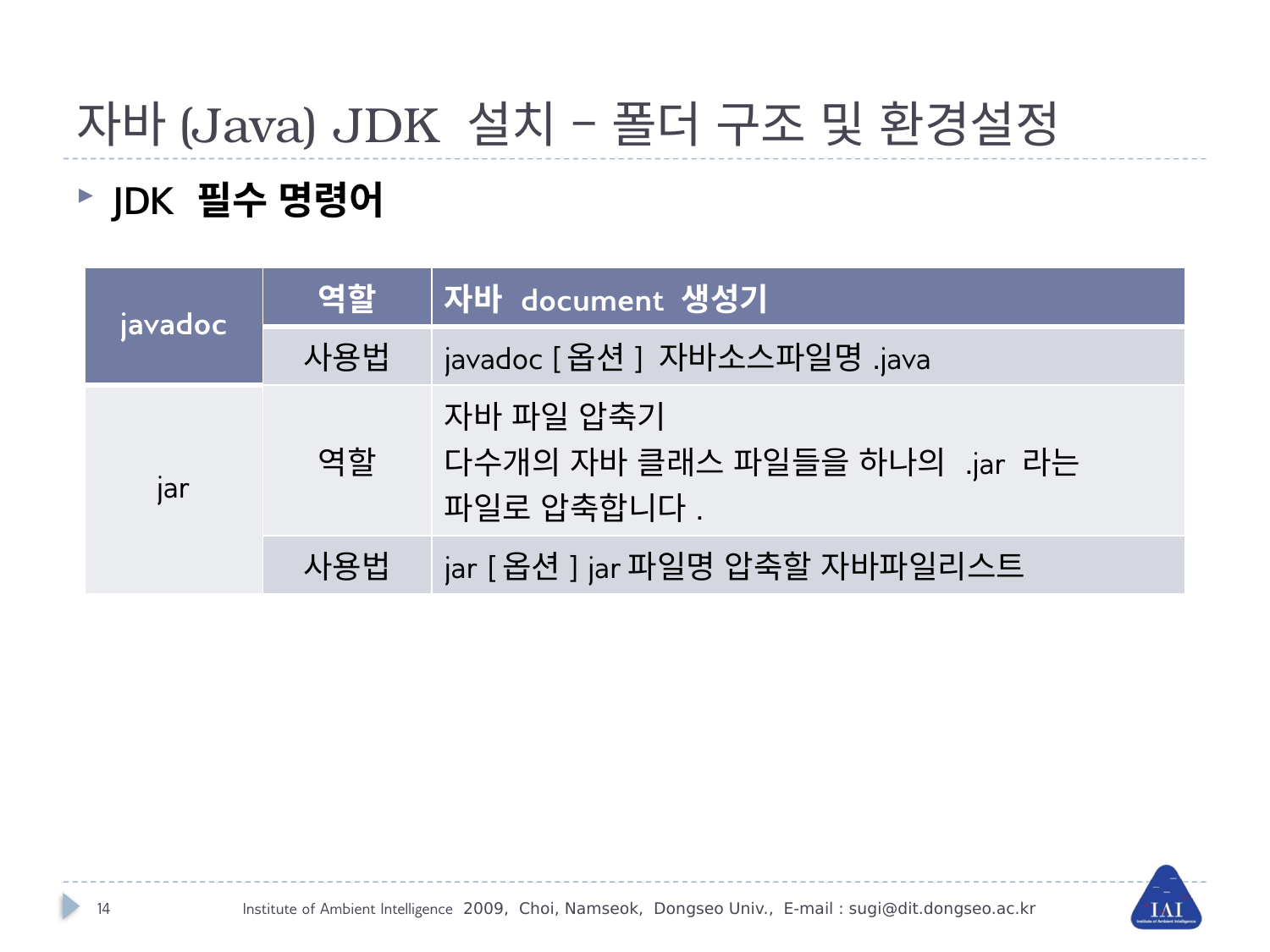

# 자바(Java) JDK 설치 – 폴더 구조 및 환경설정
JDK 필수 명령어

| javadoc | 역할 | 자바 document 생성기 |
| --- | --- | --- |
|  | 사용법 | javadoc [옵션] 자바소스파일명.java |
| jar | 역할 | 자바 파일 압축기 다수개의 자바 클래스 파일들을 하나의 .jar 라는 파일로 압축합니다. |
|  | 사용법 | jar [옵션] jar파일명 압축할 자바파일리스트 |